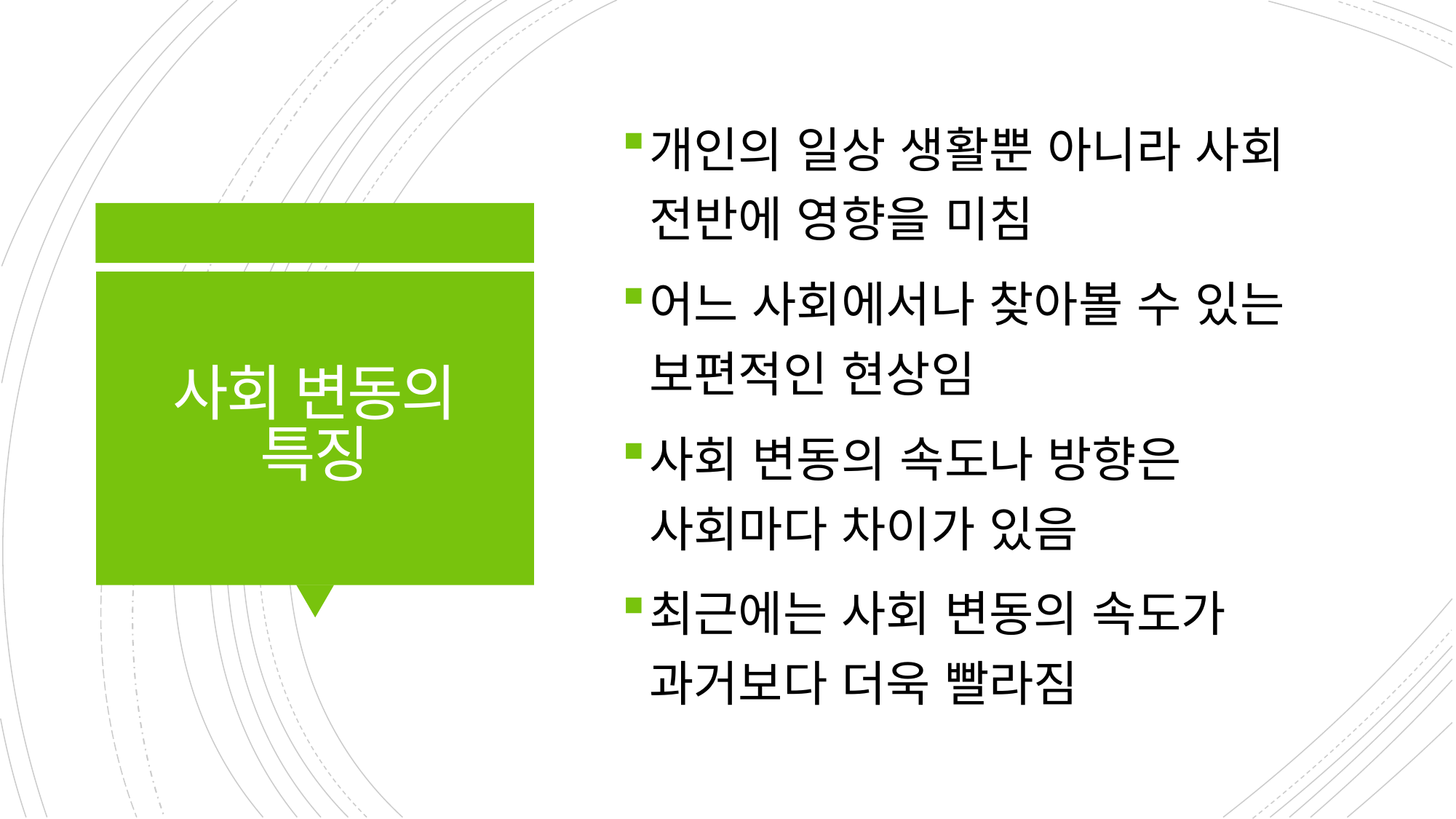

개인의 일상 생활뿐 아니라 사회 전반에 영향을 미침
어느 사회에서나 찾아볼 수 있는 보편적인 현상임
사회 변동의 속도나 방향은 사회마다 차이가 있음
최근에는 사회 변동의 속도가 과거보다 더욱 빨라짐
# 사회 변동의 특징